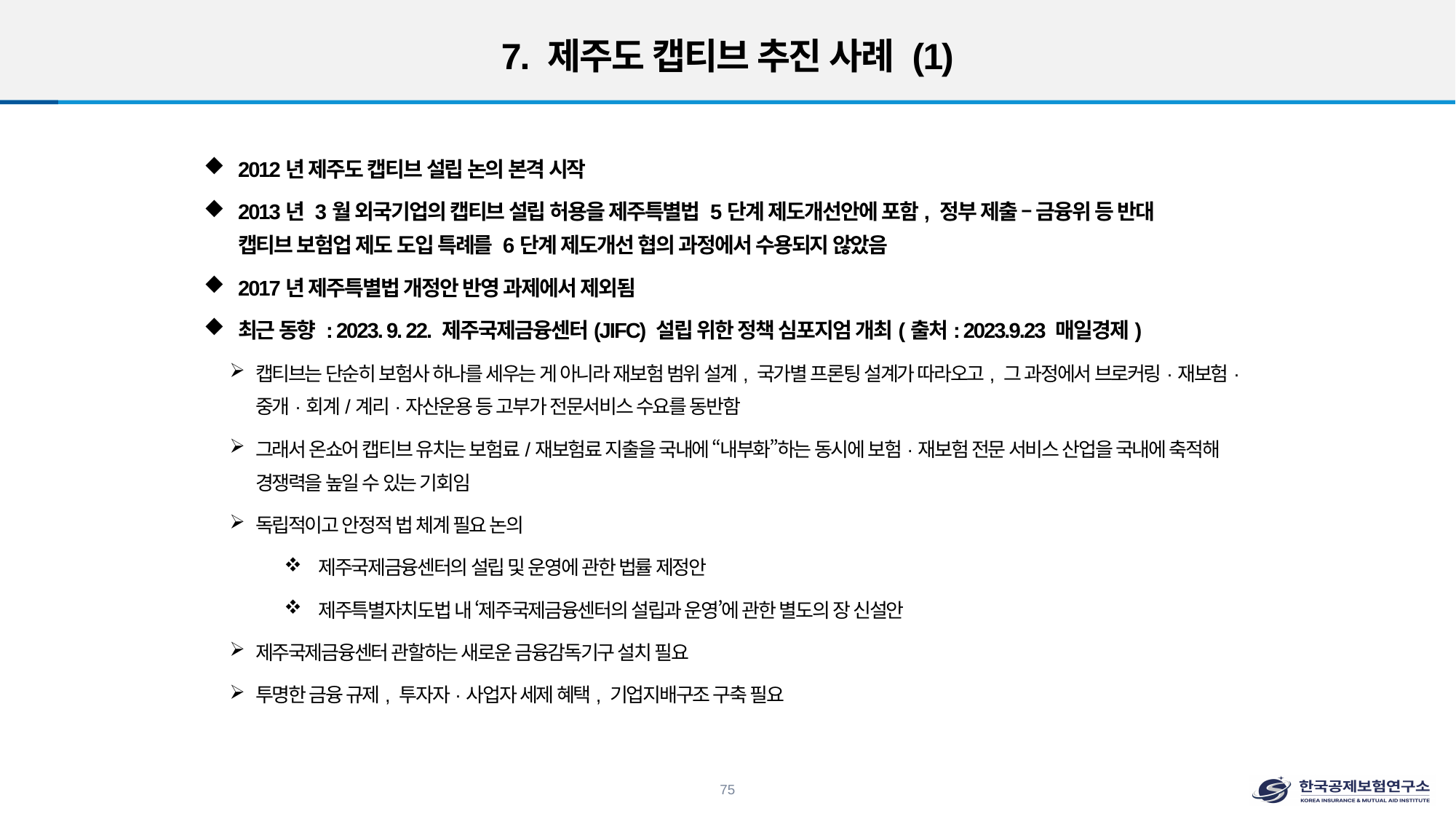

# 7. 제주도 캡티브 추진 사례 (1)
2012년 제주도 캡티브 설립 논의 본격 시작
2013년 3월 외국기업의 캡티브 설립 허용을 제주특별법 5단계 제도개선안에 포함, 정부 제출 – 금융위 등 반대
캡티브 보험업 제도 도입 특례를 6단계 제도개선 협의 과정에서 수용되지 않았음
2017년 제주특별법 개정안 반영 과제에서 제외됨
최근 동향 : 2023. 9. 22. 제주국제금융센터(JIFC) 설립 위한 정책 심포지엄 개최(출처: 2023.9.23 매일경제)
캡티브는 단순히 보험사 하나를 세우는 게 아니라 재보험 범위 설계, 국가별 프론팅 설계가 따라오고, 그 과정에서 브로커링·재보험·중개·회계/계리·자산운용 등 고부가 전문서비스 수요를 동반함
그래서 온쇼어 캡티브 유치는 보험료/재보험료 지출을 국내에 “내부화”하는 동시에 보험·재보험 전문 서비스 산업을 국내에 축적해 경쟁력을 높일 수 있는 기회임
독립적이고 안정적 법 체계 필요 논의
제주국제금융센터의 설립 및 운영에 관한 법률 제정안
제주특별자치도법 내 ‘제주국제금융센터의 설립과 운영’에 관한 별도의 장 신설안
제주국제금융센터 관할하는 새로운 금융감독기구 설치 필요
투명한 금융 규제, 투자자·사업자 세제 혜택, 기업지배구조 구축 필요
75